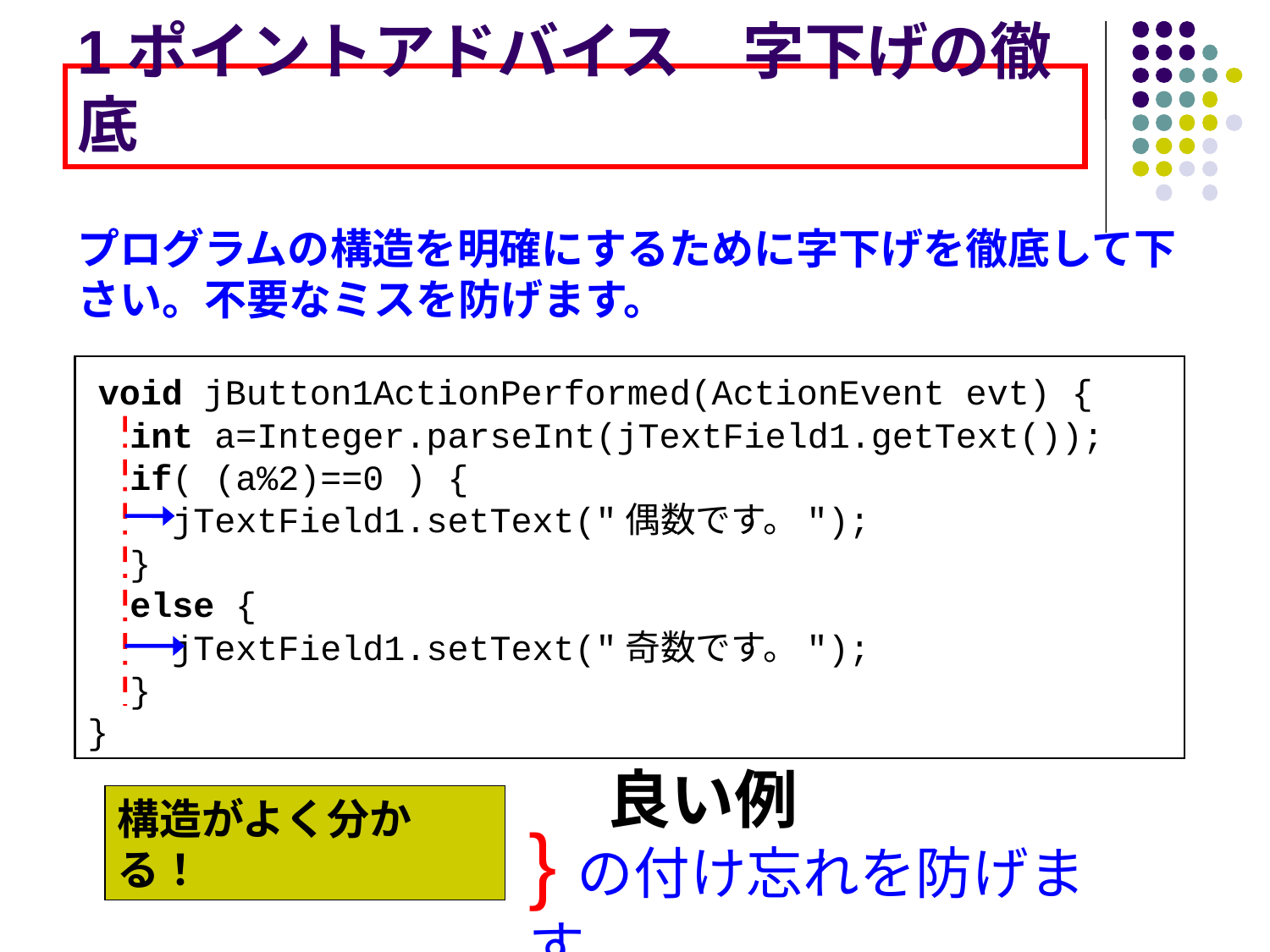

# 1ポイントアドバイス　字下げの徹底
プログラムの構造を明確にするために字下げを徹底して下さい。不要なミスを防げます。
 void jButton1ActionPerformed(ActionEvent evt) {
  int a=Integer.parseInt(jTextField1.getText());
  if( (a%2)==0 ) {
    jTextField1.setText("偶数です。");
  }
  else {
    jTextField1.setText("奇数です。");
  }
}

良い例
構造がよく分かる！
}の付け忘れを防げます。